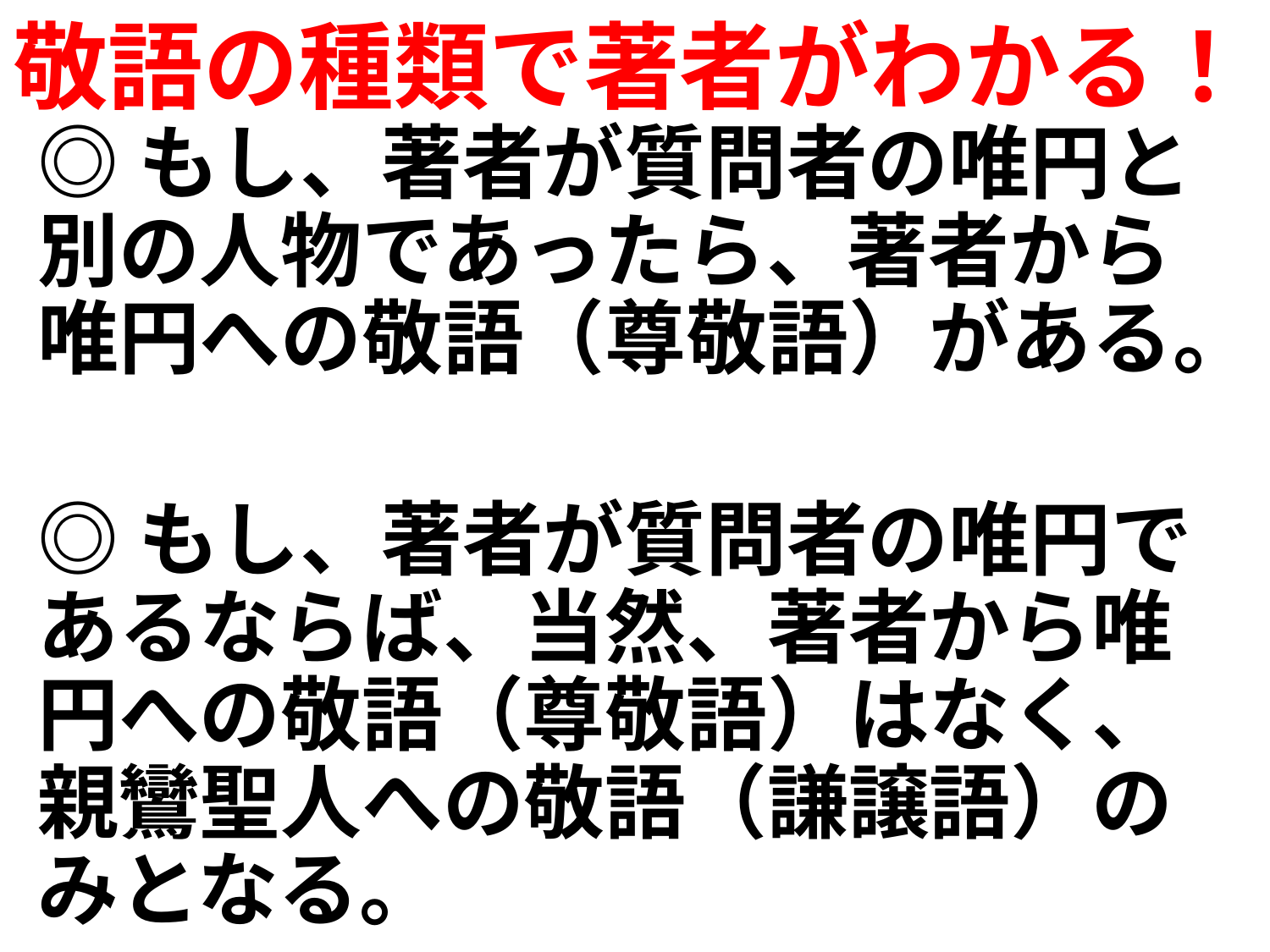

敬語の種類で著者がわかる！

◎もし、著者が質問者の唯円と別の人物であったら、著者から唯円への敬語（尊敬語）がある。

◎もし、著者が質問者の唯円であるならば、当然、著者から唯円への敬語（尊敬語）はなく、親鸞聖人への敬語（謙譲語）のみとなる。